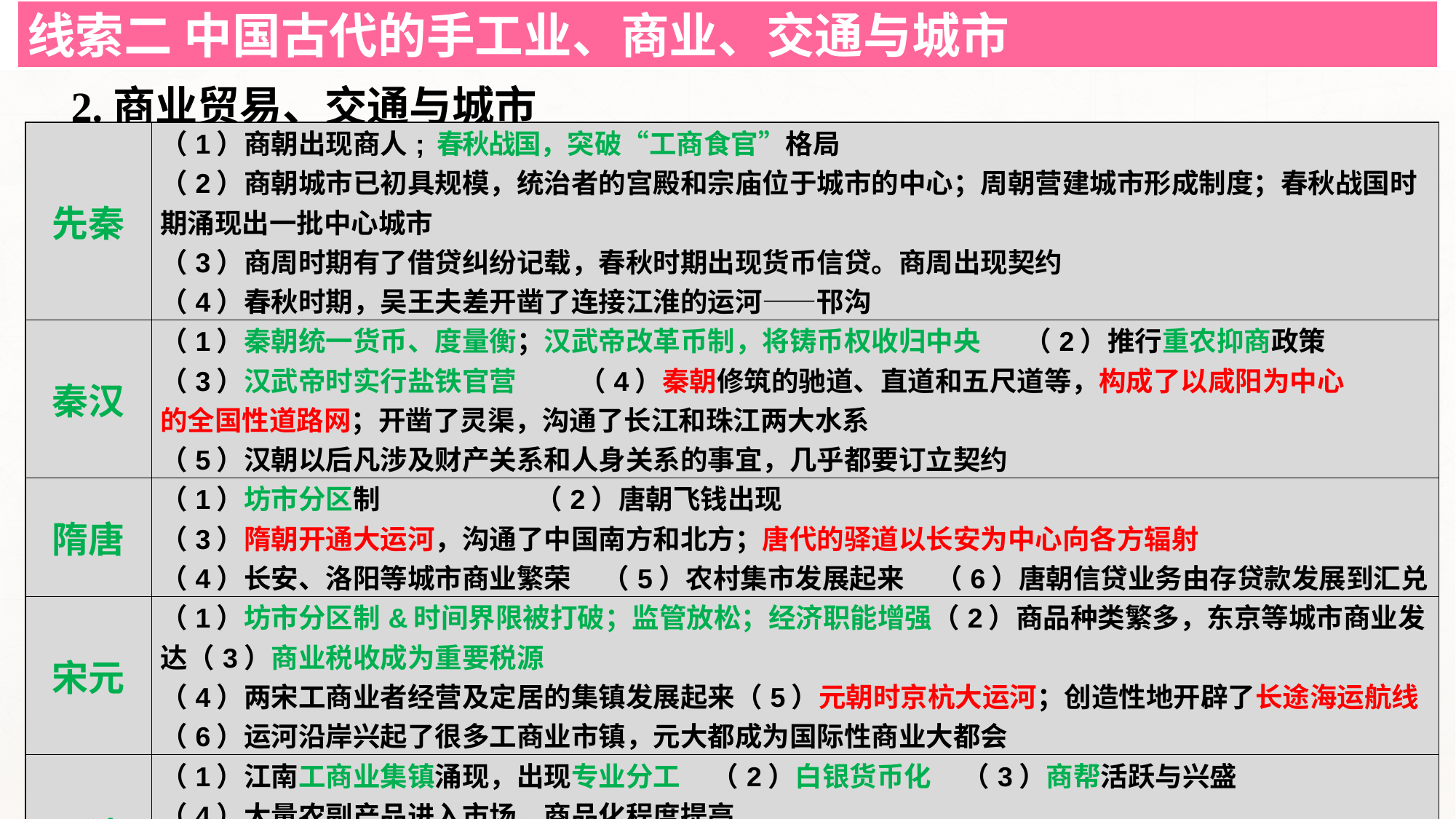

线索二 中国古代的手工业、商业、交通与城市
2.商业贸易、交通与城市
| 先秦 | （1）商朝出现商人; 春秋战国，突破“工商食官”格局 （2）商朝城市已初具规模，统治者的宫殿和宗庙位于城市的中心；周朝营建城市形成制度；春秋战国时期涌现出一批中心城市 （3）商周时期有了借贷纠纷记载，春秋时期出现货币信贷。商周出现契约 （4）春秋时期，吴王夫差开凿了连接江淮的运河——邗沟 |
| --- | --- |
| 秦汉 | （1）秦朝统一货币、度量衡；汉武帝改革币制，将铸币权收归中央 （2）推行重农抑商政策 （3）汉武帝时实行盐铁官营 （4）秦朝修筑的驰道、直道和五尺道等，构成了以咸阳为中心 的全国性道路网；开凿了灵渠，沟通了长江和珠江两大水系 （5）汉朝以后凡涉及财产关系和人身关系的事宜，几乎都要订立契约 |
| 隋唐 | （1）坊市分区制 （2）唐朝飞钱出现 （3）隋朝开通大运河，沟通了中国南方和北方；唐代的驿道以长安为中心向各方辐射 （4）长安、洛阳等城市商业繁荣 （5）农村集市发展起来 （6）唐朝信贷业务由存贷款发展到汇兑 |
| 宋元 | （1）坊市分区制&时间界限被打破；监管放松；经济职能增强（2）商品种类繁多，东京等城市商业发达（3）商业税收成为重要税源 （4）两宋工商业者经营及定居的集镇发展起来（5）元朝时京杭大运河；创造性地开辟了长途海运航线（6）运河沿岸兴起了很多工商业市镇，元大都成为国际性商业大都会 |
| 明清 | （1）江南工商业集镇涌现，出现专业分工 （2）白银货币化 （3）商帮活跃与兴盛 （4）大量农副产品进入市场，商品化程度提高 （5）区域间长途和大额贸易发展较快 （6）明代钱铺等新式金融机构盛行，清代资本性借贷显著发展 |